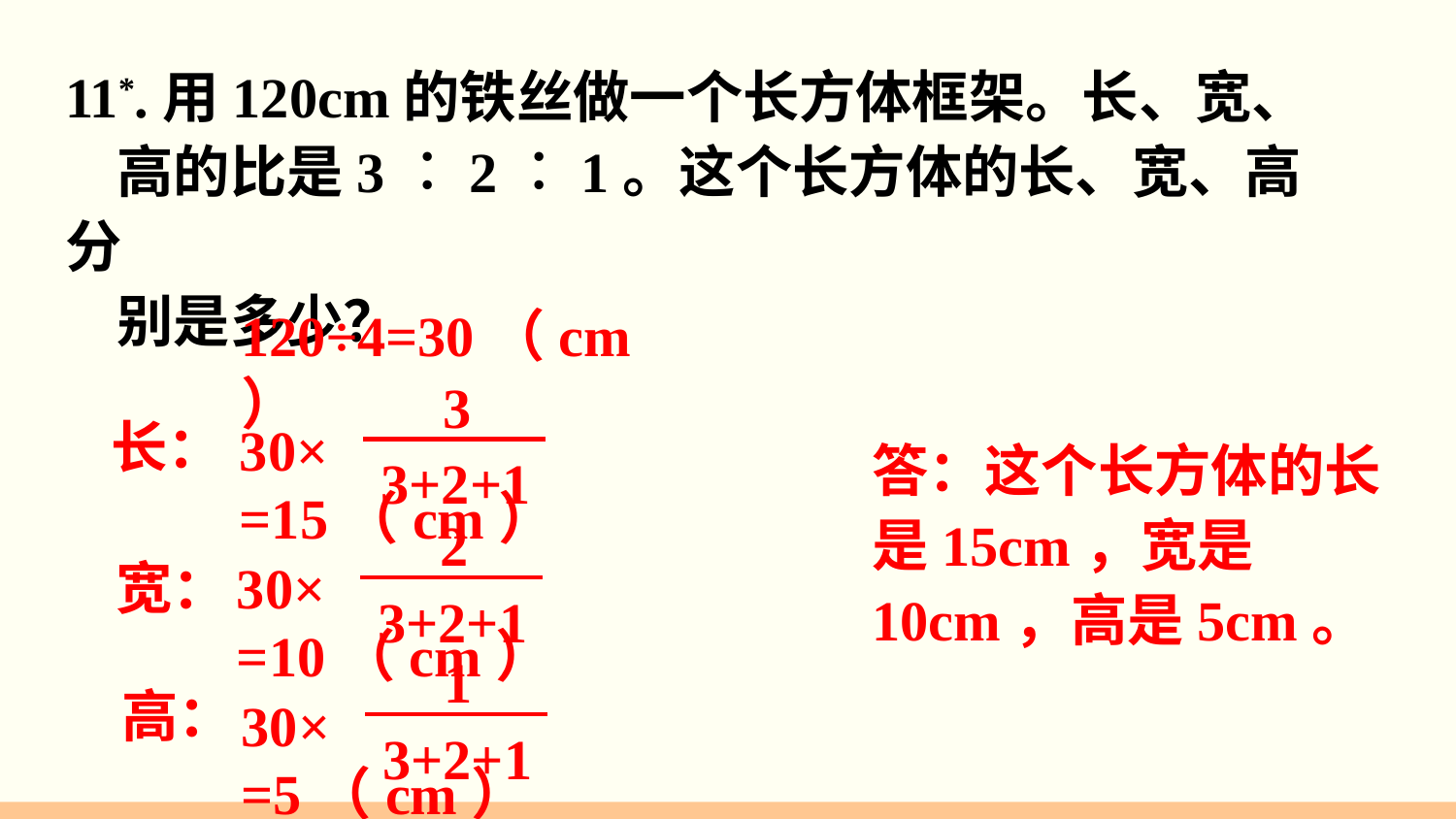

11*.用120cm的铁丝做一个长方体框架。长、宽、
   高的比是3︰2︰1。这个长方体的长、宽、高分
   别是多少？
120÷4=30（cm）
3
3+2+1
30×               =15（cm）
长：
答：这个长方体的长是15cm，宽是10cm，高是5cm。
2
3+2+1
30×               =10（cm）
宽：
1
3+2+1
30×               =5（cm）
高：